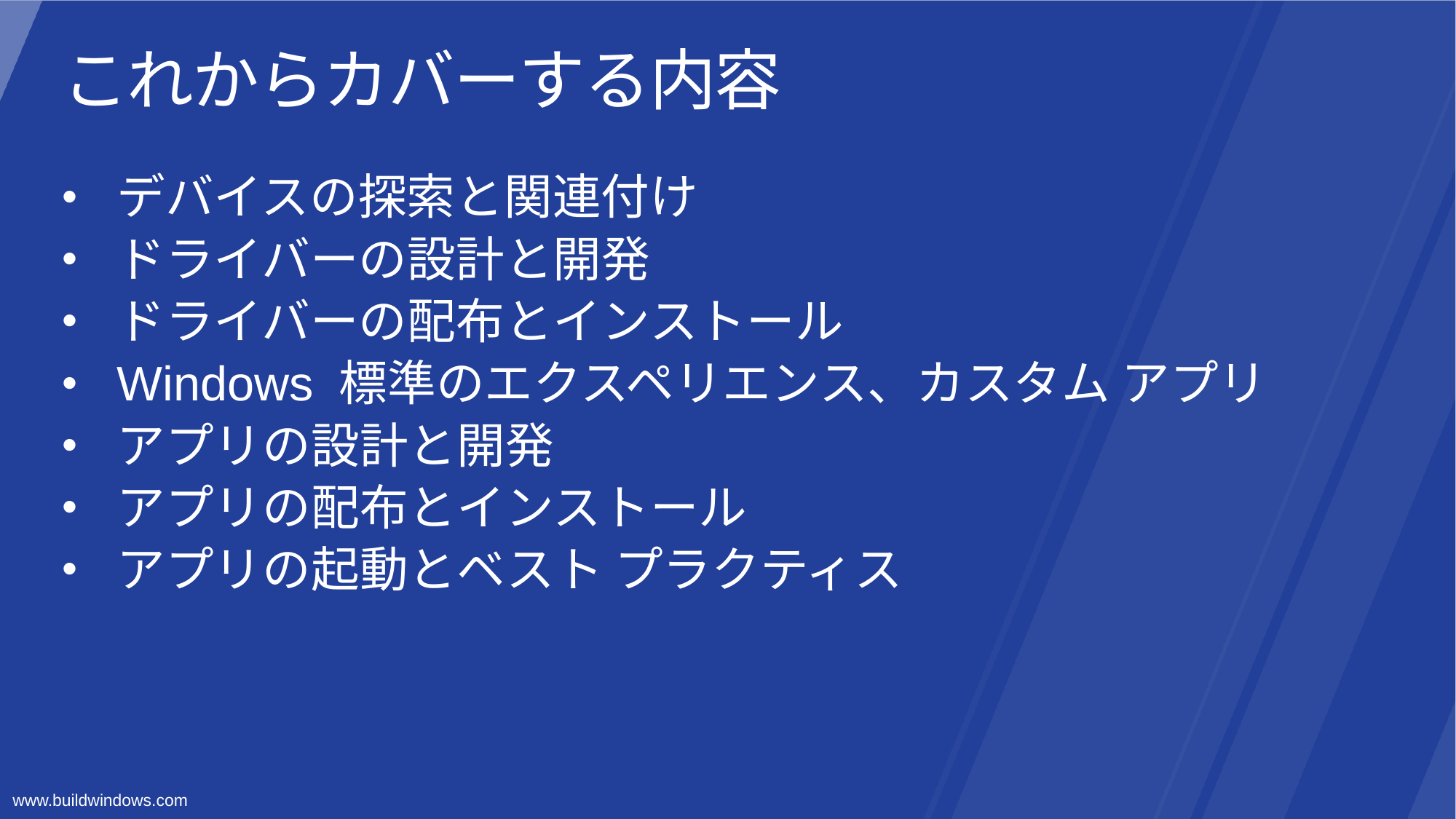

# これからカバーする内容
デバイスの探索と関連付け
ドライバーの設計と開発
ドライバーの配布とインストール
Windows 標準のエクスペリエンス、カスタム アプリ
アプリの設計と開発
アプリの配布とインストール
アプリの起動とベスト プラクティス